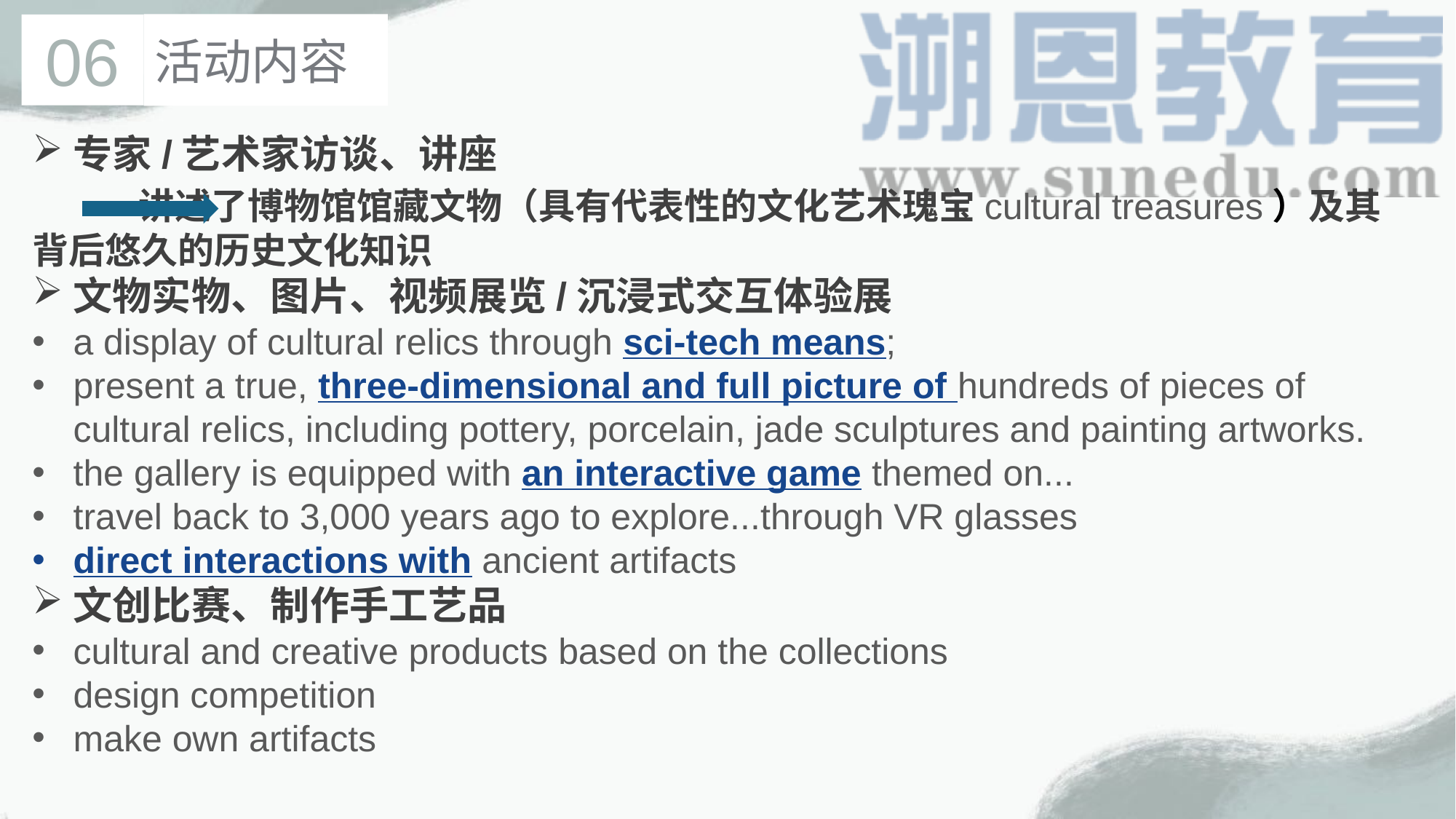

06
活动内容
专家/艺术家访谈、讲座
          讲述了博物馆馆藏文物（具有代表性的文化艺术瑰宝cultural treasures）及其背后悠久的历史文化知识
文物实物、图片、视频展览/沉浸式交互体验展
a display of cultural relics through sci-tech means;
present a true, three-dimensional and full picture of hundreds of pieces of cultural relics, including pottery, porcelain, jade sculptures and painting artworks.
the gallery is equipped with an interactive game themed on...
travel back to 3,000 years ago to explore...through VR glasses
direct interactions with ancient artifacts
文创比赛、制作手工艺品
cultural and creative products based on the collections
design competition
make own artifacts